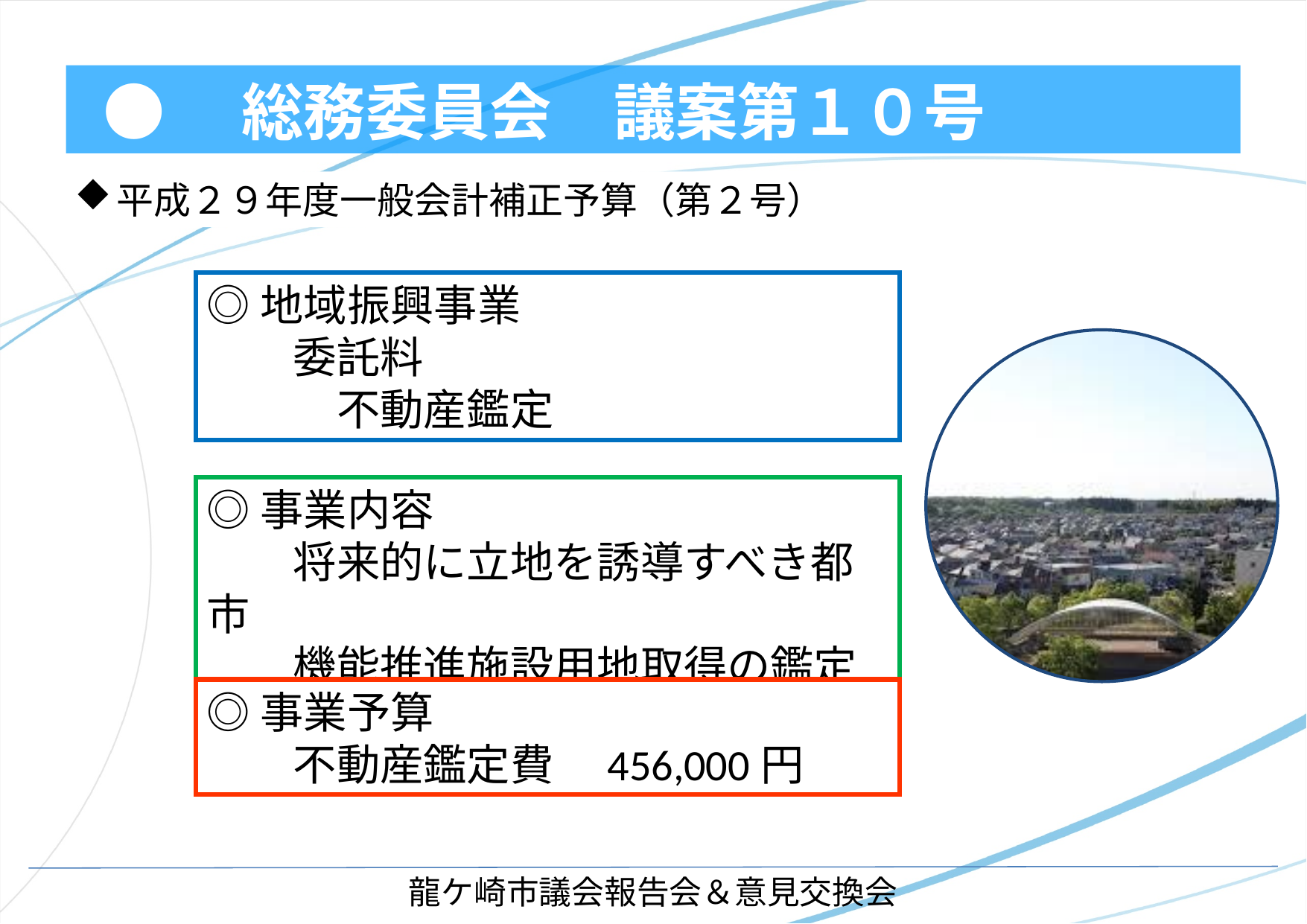

# ●　総務委員会　議案第１０号
平成２９年度一般会計補正予算（第２号）
◎地域振興事業
　　委託料
　　　不動産鑑定

◎事業内容
　　将来的に立地を誘導すべき都市
　　機能推進施設用地取得の鑑定
◎事業予算
　　不動産鑑定費　456,000円
龍ケ崎市議会報告会＆意見交換会